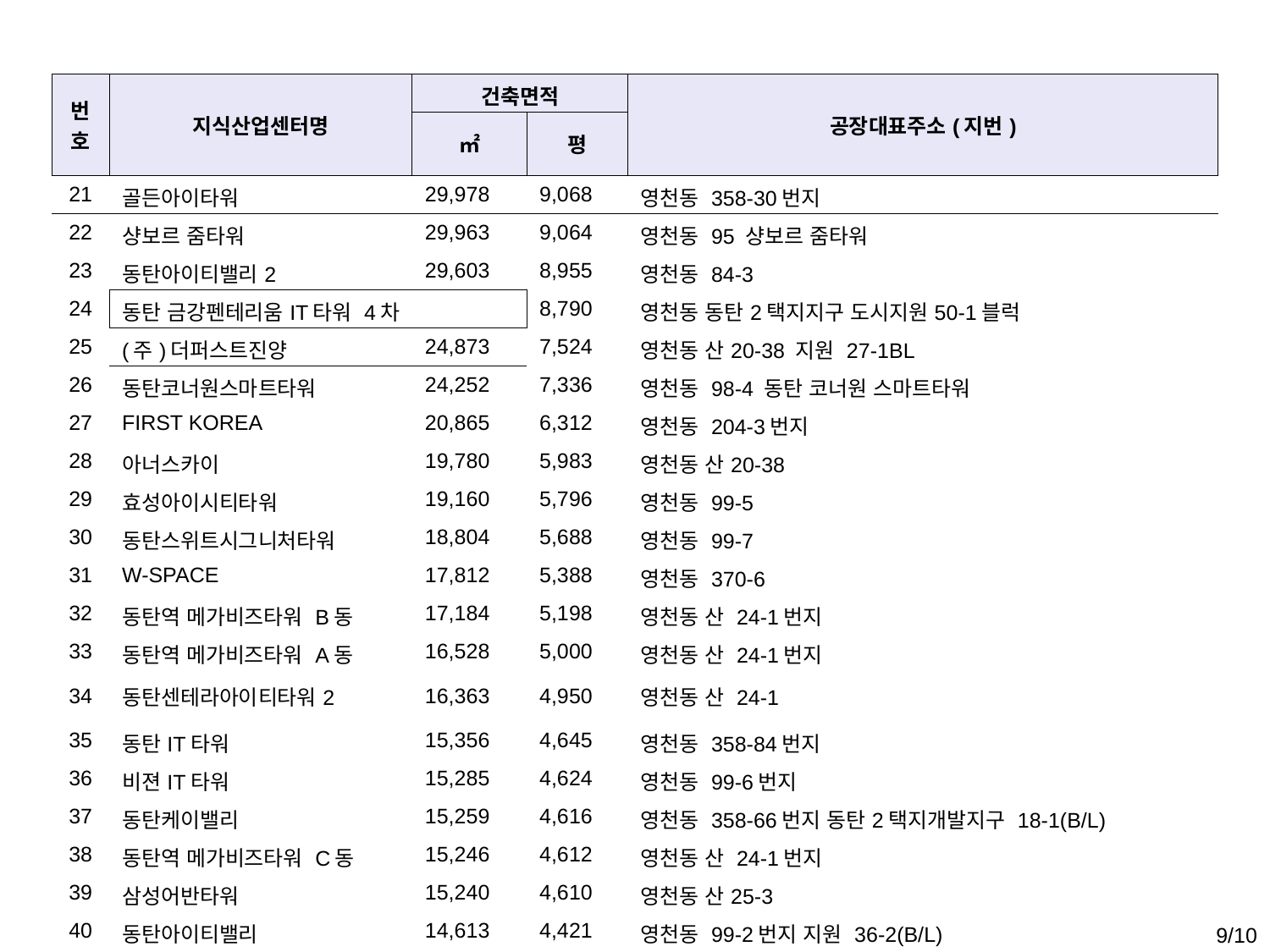

| 번호 | 지식산업센터명 | 건축면적 |  | 공장대표주소(지번) |
| --- | --- | --- | --- | --- |
|  |  | ㎡ | 평 |  |
| 21 | 골든아이타워 | 29,978 | 9,068 | 영천동 358-30번지 |
| 22 | 샹보르 줌타워 | 29,963 | 9,064 | 영천동 95 샹보르 줌타워 |
| 23 | 동탄아이티밸리2 | 29,603 | 8,955 | 영천동 84-3 |
| 24 | 동탄 금강펜테리움IT타워 4차 |  | 8,790 | 영천동 동탄2택지지구 도시지원50-1블럭 |
| 25 | (주)더퍼스트진양 | 24,873 | 7,524 | 영천동 산20-38 지원 27-1BL |
| 26 | 동탄코너원스마트타워 | 24,252 | 7,336 | 영천동 98-4 동탄 코너원 스마트타워 |
| 27 | FIRST KOREA | 20,865 | 6,312 | 영천동 204-3번지 |
| 28 | 아너스카이 | 19,780 | 5,983 | 영천동 산20-38 |
| 29 | 효성아이시티타워 | 19,160 | 5,796 | 영천동 99-5 |
| 30 | 동탄스위트시그니처타워 | 18,804 | 5,688 | 영천동 99-7 |
| 31 | W-SPACE | 17,812 | 5,388 | 영천동 370-6 |
| 32 | 동탄역 메가비즈타워 B동 | 17,184 | 5,198 | 영천동 산 24-1번지 |
| 33 | 동탄역 메가비즈타워 A동 | 16,528 | 5,000 | 영천동 산 24-1번지 |
| 34 | 동탄센테라아이티타워2 | 16,363 | 4,950 | 영천동 산 24-1 |
| 35 | 동탄IT타워 | 15,356 | 4,645 | 영천동 358-84번지 |
| 36 | 비젼IT타워 | 15,285 | 4,624 | 영천동 99-6번지 |
| 37 | 동탄케이밸리 | 15,259 | 4,616 | 영천동 358-66번지 동탄2택지개발지구 18-1(B/L) |
| 38 | 동탄역 메가비즈타워 C동 | 15,246 | 4,612 | 영천동 산 24-1번지 |
| 39 | 삼성어반타워 | 15,240 | 4,610 | 영천동 산25-3 |
| 40 | 동탄아이티밸리 | 14,613 | 4,421 | 영천동 99-2번지 지원 36-2(B/L) |
9/10